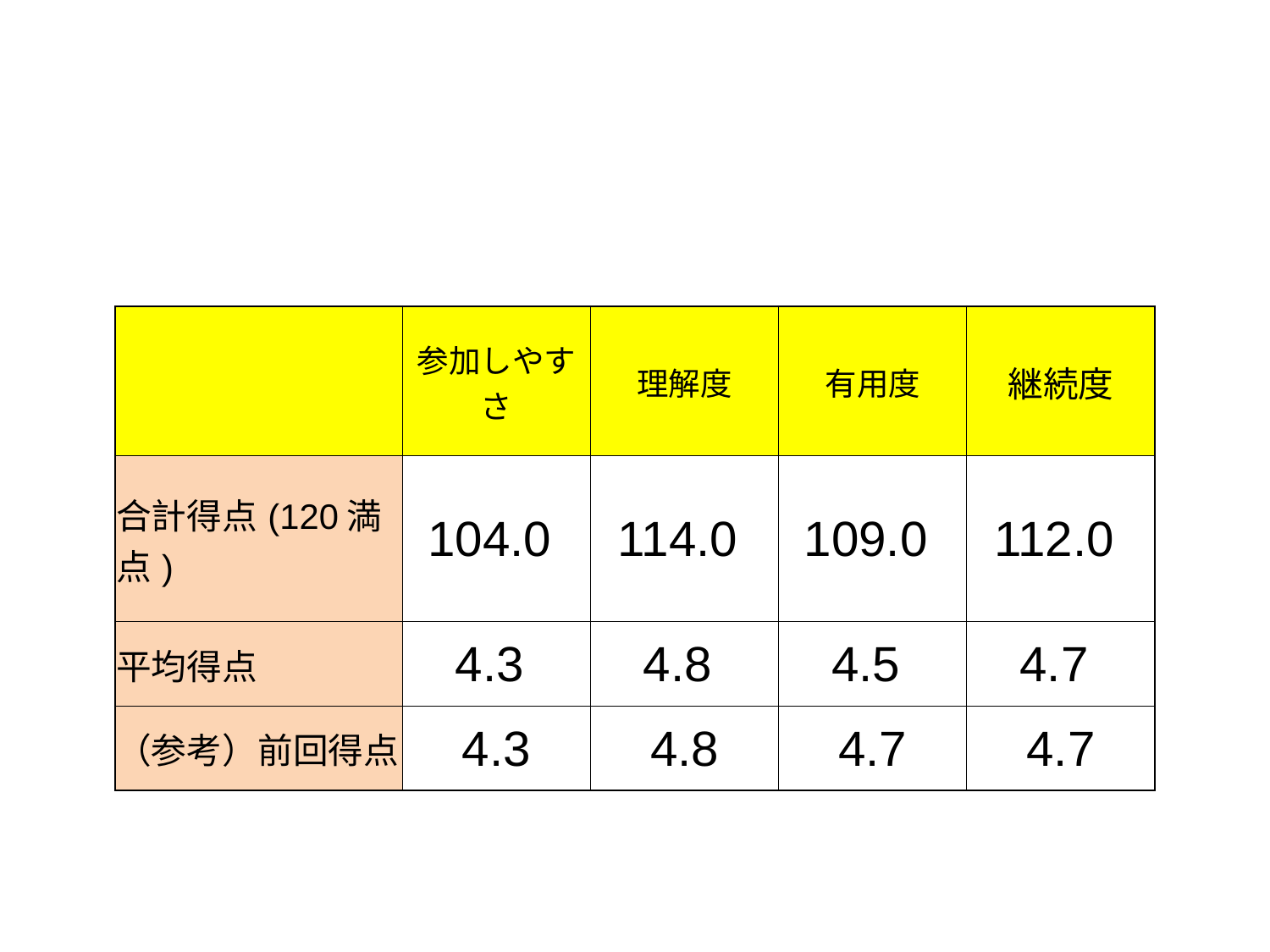

#
|  | 参加しやすさ | 理解度 | 有用度 | 継続度 |
| --- | --- | --- | --- | --- |
| 合計得点(120満点) | 104.0 | 114.0 | 109.0 | 112.0 |
| 平均得点 | 4.3 | 4.8 | 4.5 | 4.7 |
| （参考）前回得点 | 4.3 | 4.8 | 4.7 | 4.7 |